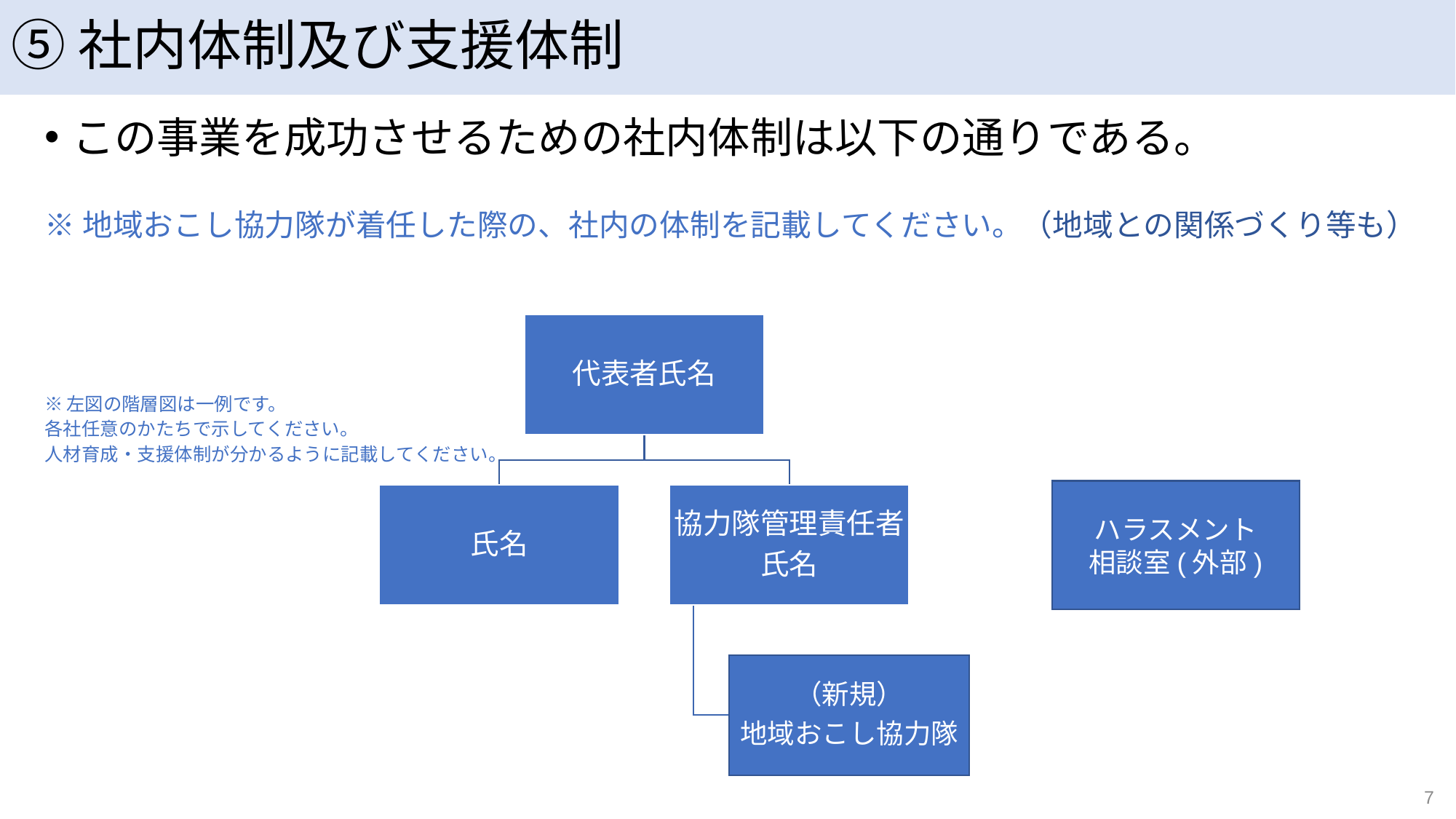

# ⑤社内体制及び支援体制
この事業を成功させるための社内体制は以下の通りである。

※地域おこし協力隊が着任した際の、社内の体制を記載してください。（地域との関係づくり等も）

代表者氏名
氏名
協力隊管理責任者
氏名
（新規）
地域おこし協力隊
※左図の階層図は一例です。
各社任意のかたちで示してください。
人材育成・支援体制が分かるように記載してください。
ハラスメント
相談室(外部)
7